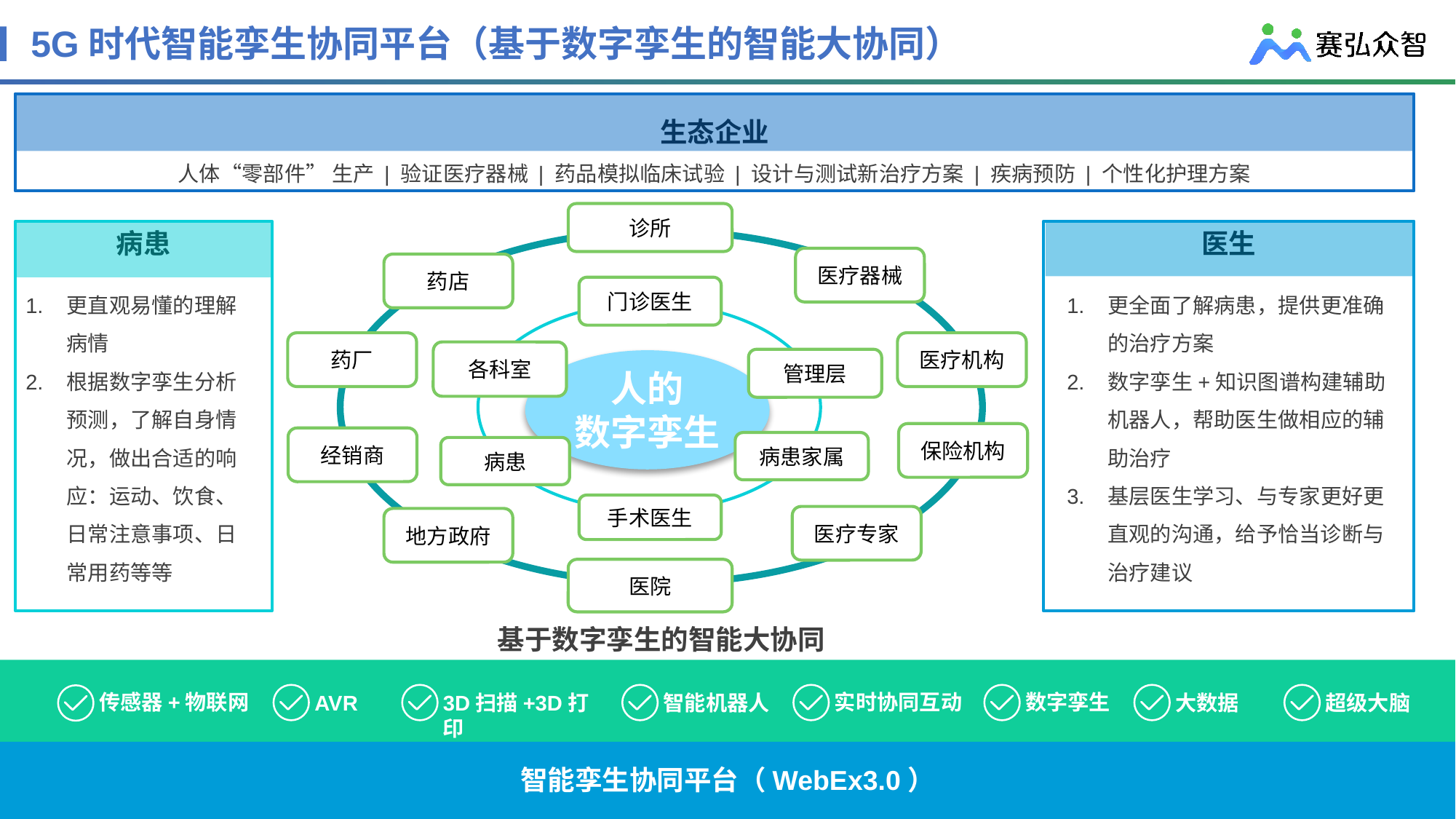

# 5G时代智能孪生协同平台（基于数字孪生的智能大协同）
生态企业
人体“零部件” 生产 | 验证医疗器械 | 药品模拟临床试验 | 设计与测试新治疗方案 | 疾病预防 | 个性化护理方案

诊所

医生
病患

医疗器械
药店
更直观易懂的理解病情
根据数字孪生分析预测，了解自身情况，做出合适的响应：运动、饮食、日常注意事项、日常用药等等
更全面了解病患，提供更准确的治疗方案
数字孪生+知识图谱构建辅助机器人，帮助医生做相应的辅助治疗
基层医生学习、与专家更好更直观的沟通，给予恰当诊断与治疗建议
门诊医生

药厂
医疗机构
各科室
管理层
人的
数字孪生
保险机构
经销商
病患家属
病患
手术医生
医疗专家
地方政府
医院
基于数字孪生的智能大协同

传感器+物联网

实时协同互动
数字孪生

AVR
3D扫描+3D打印
智能机器人
大数据
超级大脑

智能孪生协同平台（WebEx3.0）